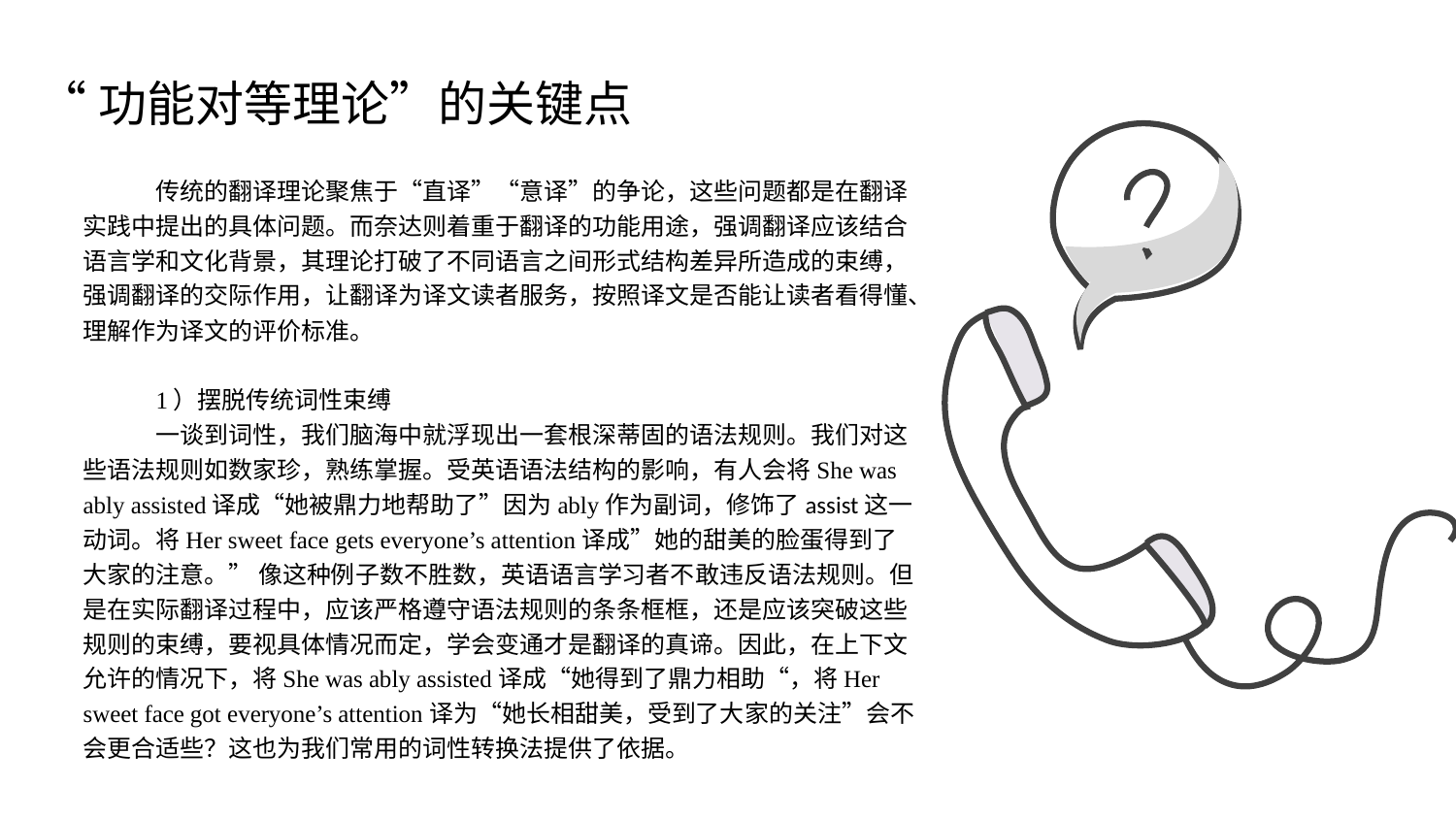

“功能对等理论”的关键点

传统的翻译理论聚焦于“直译”“意译”的争论，这些问题都是在翻译实践中提出的具体问题。而奈达则着重于翻译的功能用途，强调翻译应该结合语言学和文化背景，其理论打破了不同语言之间形式结构差异所造成的束缚，强调翻译的交际作用，让翻译为译文读者服务，按照译文是否能让读者看得懂、理解作为译文的评价标准。

1）摆脱传统词性束缚
一谈到词性，我们脑海中就浮现出一套根深蒂固的语法规则。我们对这些语法规则如数家珍，熟练掌握。受英语语法结构的影响，有人会将She was ably assisted译成“她被鼎力地帮助了”因为ably作为副词，修饰了assist这一动词。将Her sweet face gets everyone’s attention译成”她的甜美的脸蛋得到了大家的注意。” 像这种例子数不胜数，英语语言学习者不敢违反语法规则。但是在实际翻译过程中，应该严格遵守语法规则的条条框框，还是应该突破这些规则的束缚，要视具体情况而定，学会变通才是翻译的真谛。因此，在上下文允许的情况下，将She was ably assisted译成“她得到了鼎力相助“，将Her sweet face got everyone’s attention译为“她长相甜美，受到了大家的关注”会不会更合适些？这也为我们常用的词性转换法提供了依据。